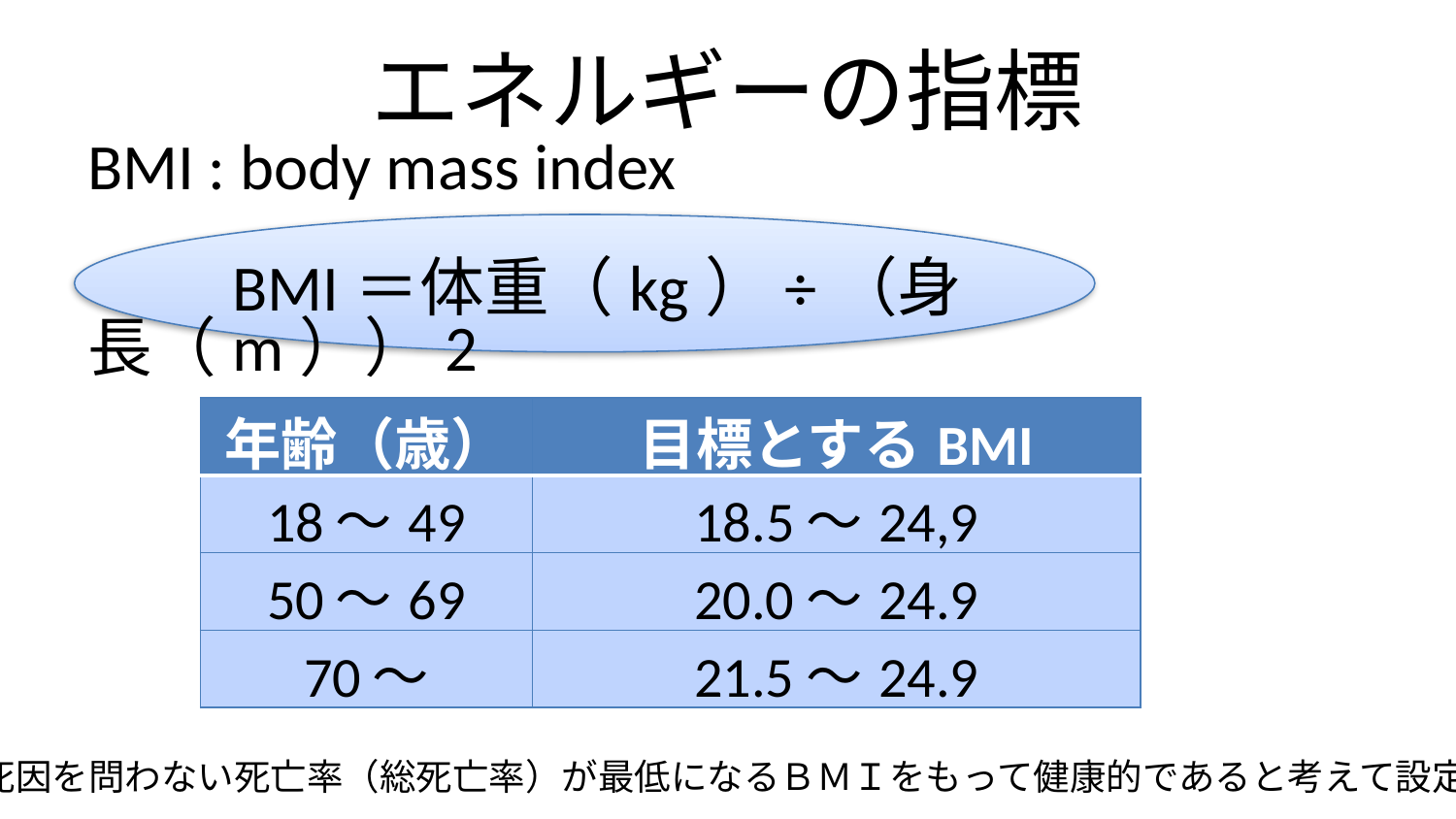

# エネルギーの指標
BMI : body mass index
　　BMI＝体重（kg）÷（身長（m））2

| 年齢（歳） | 目標とするBMI |
| --- | --- |
| 18～49 | 18.5～24,9 |
| 50～69 | 20.0～24.9 |
| 70～ | 21.5～24.9 |
死因を問わない死亡率（総死亡率）が最低になるＢＭＩをもって健康的であると考えて設定